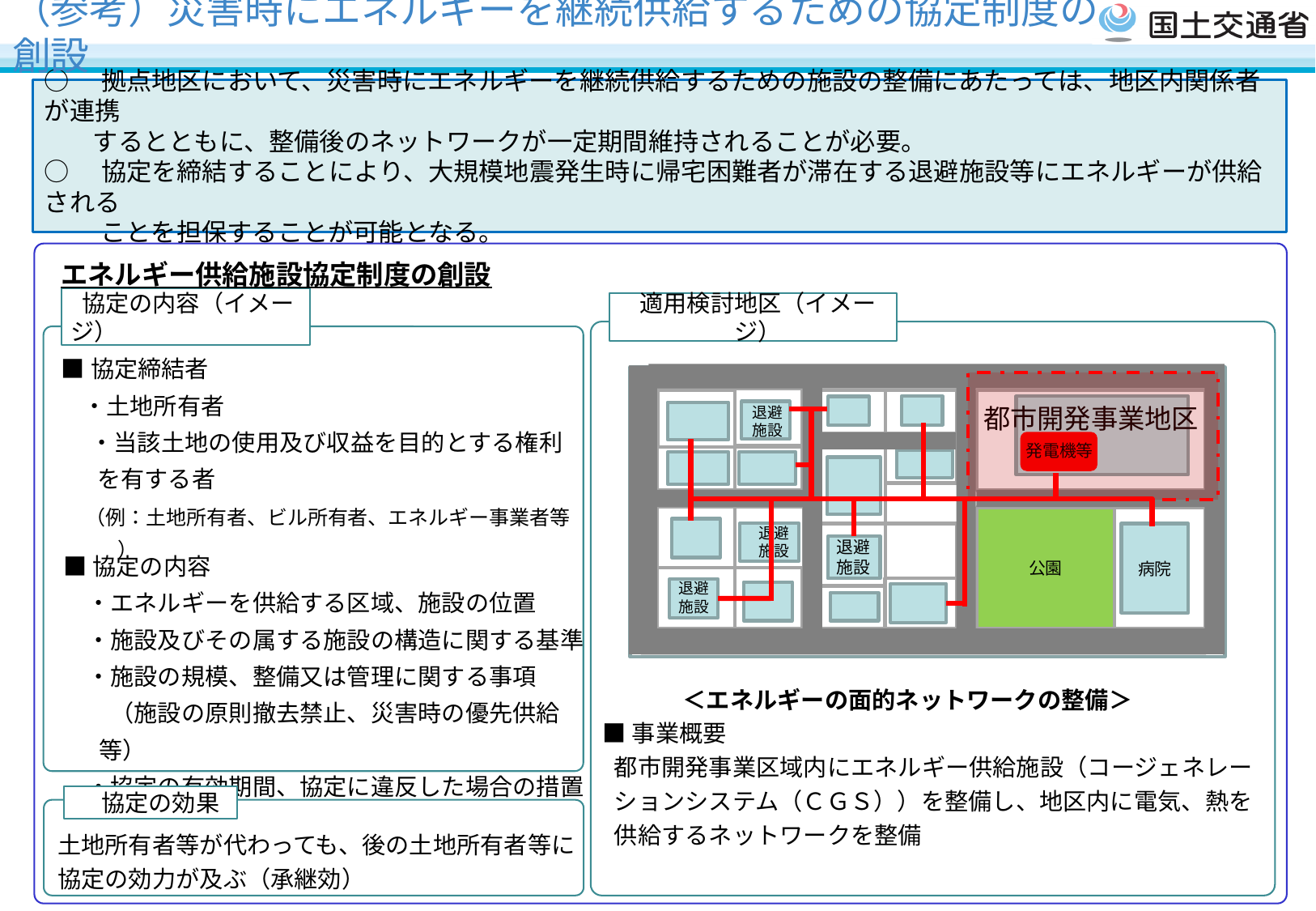

# （参考）災害時にエネルギーを継続供給するための協定制度の創設
○　拠点地区において、災害時にエネルギーを継続供給するための施設の整備にあたっては、地区内関係者が連携
   　するとともに、整備後のネットワークが一定期間維持されることが必要。
○　協定を締結することにより、大規模地震発生時に帰宅困難者が滞在する退避施設等にエネルギーが供給される
　　 ことを担保することが可能となる。
エネルギー供給施設協定制度の創設

 協定の内容（イメージ）
適用検討地区（イメージ）

■協定締結者
   ・土地所有者
　 ・当該土地の使用及び収益を目的とする権利を有する者
　（例：土地所有者、ビル所有者、エネルギー事業者等　）

とと

都市開発事業地区

退避
施設

発電機等

公園

病院
退避
施設

退避施設

■協定の内容
　・エネルギーを供給する区域、施設の位置
　・施設及びその属する施設の構造に関する基準
　・施設の規模、整備又は管理に関する事項
　　（施設の原則撤去禁止、災害時の優先供給 等）
　・協定の有効期間、協定に違反した場合の措置

退避
施設

    　　 ＜エネルギーの面的ネットワークの整備＞
■事業概要
都市開発事業区域内にエネルギー供給施設（コージェネレーションシステム（ＣＧＳ））を整備し、地区内に電気、熱を供給するネットワークを整備
 協定の効果

土地所有者等が代わっても、後の土地所有者等に協定の効力が及ぶ（承継効）